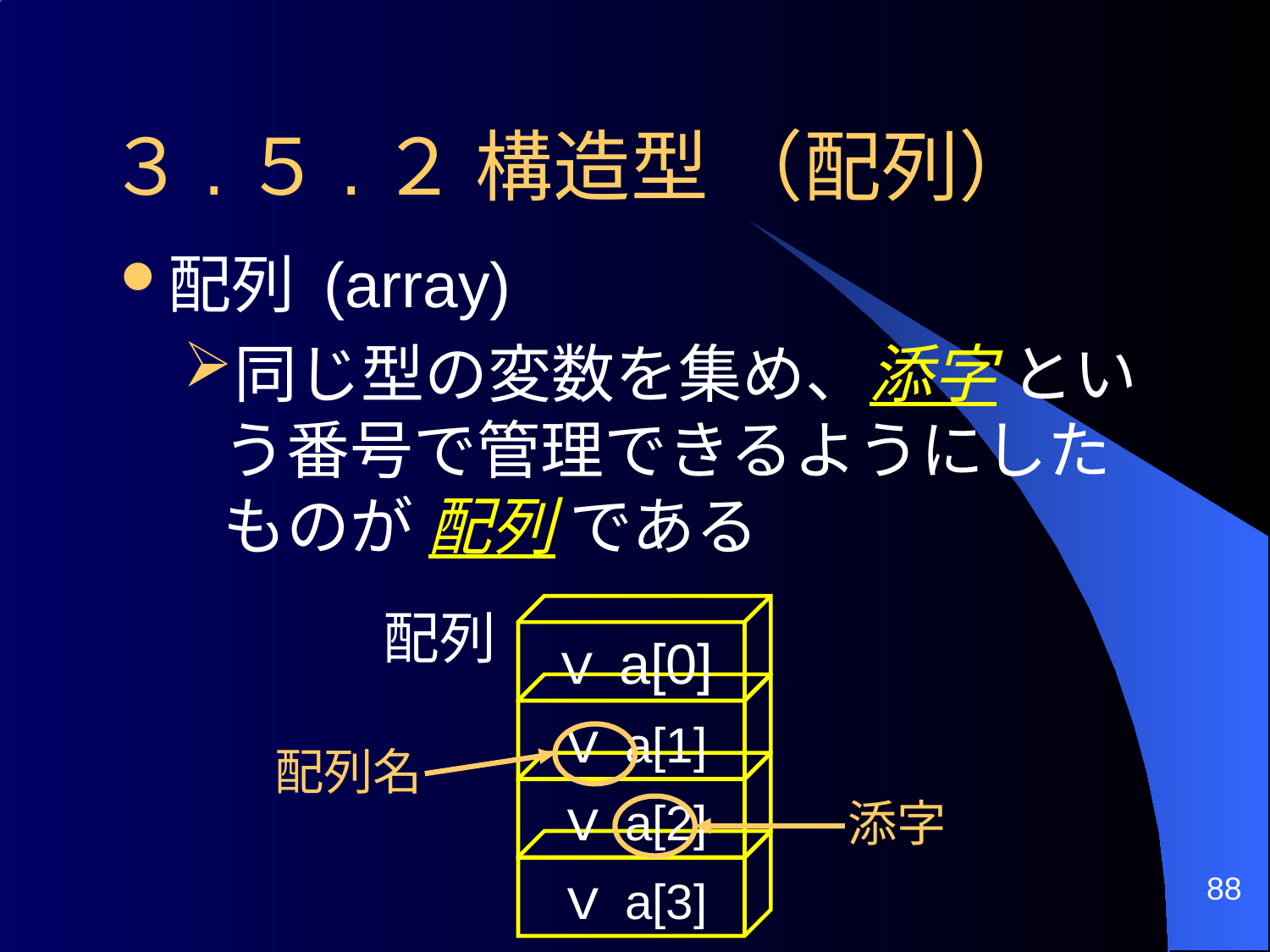

# ３.５.２ 構造型 （配列）
配列 (array)
同じ型の変数を集め、添字 という番号で管理できるようにしたものが 配列 である
配列
ｖa[0]
ｖa[1]

配列名
ｖa[2]

添字

ｖa[3]
88